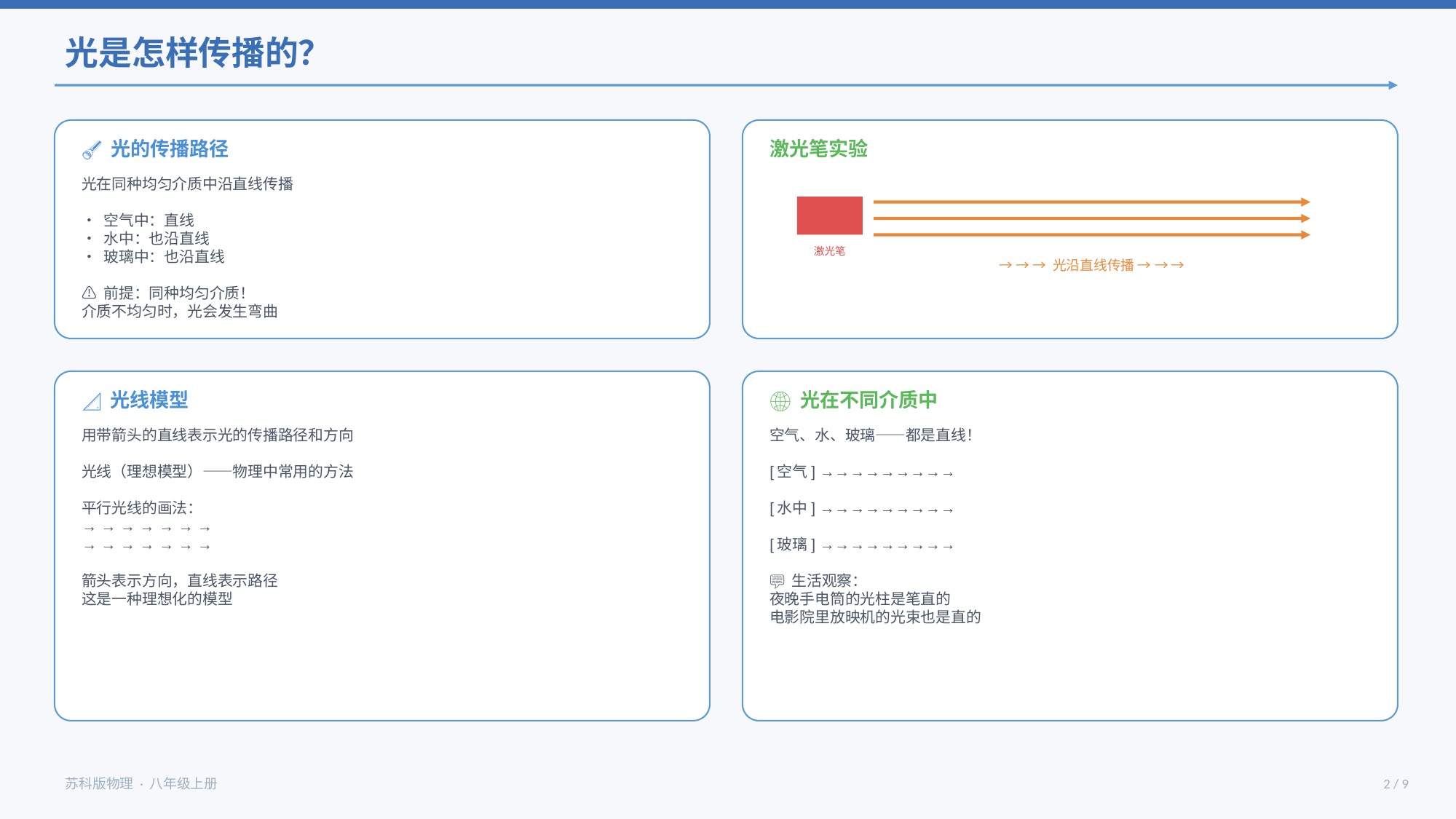

光是怎样传播的？

🔦 光的传播路径
激光笔实验
光在同种均匀介质中沿直线传播

• 空气中：直线
• 水中：也沿直线
• 玻璃中：也沿直线

⚠️ 前提：同种均匀介质！
介质不均匀时，光会发生弯曲

激光笔
→ → → 光沿直线传播 → → →

📐 光线模型
🌐 光在不同介质中
用带箭头的直线表示光的传播路径和方向

光线（理想模型）——物理中常用的方法

平行光线的画法：
→ → → → → → →
→ → → → → → →

箭头表示方向，直线表示路径
这是一种理想化的模型
空气、水、玻璃——都是直线！

[空气] →→→→→→→→→

[水中] →→→→→→→→→

[玻璃] →→→→→→→→→

💬 生活观察：
夜晚手电筒的光柱是笔直的
电影院里放映机的光束也是直的
苏科版物理 · 八年级上册
2 / 9